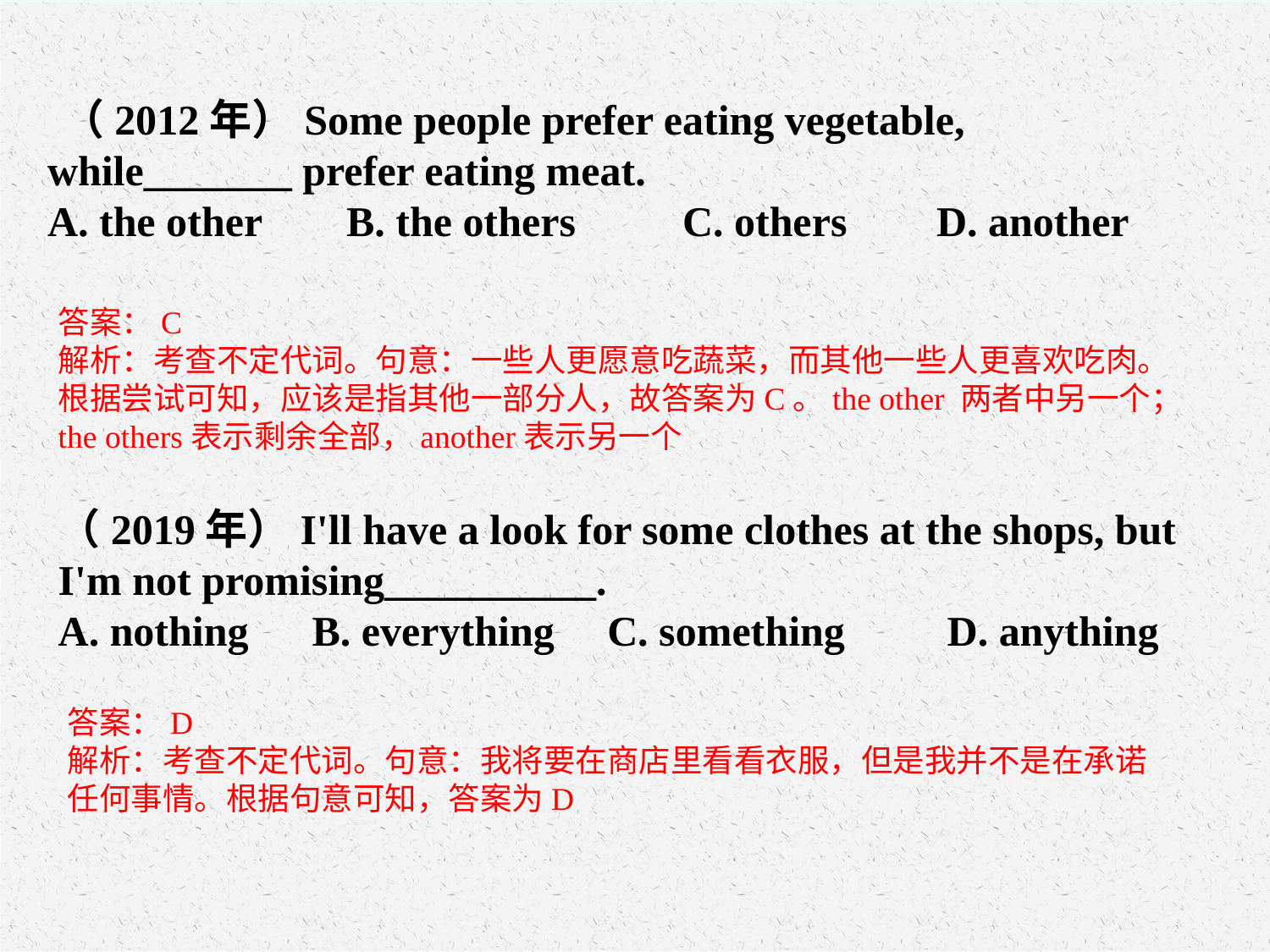

（2012年）Some people prefer eating vegetable, while_______ prefer eating meat. A. the other        B. the others        	C. others      	D. another
答案：C解析：考查不定代词。句意：一些人更愿意吃蔬菜，而其他一些人更喜欢吃肉。根据尝试可知，应该是指其他一部分人，故答案为C。the other 两者中另一个；the others表示剩余全部，another表示另一个
（2019年）I'll have a look for some clothes at the shops, but I'm not promising__________. A. nothing    	B. everything     C. something    	D. anything
答案：D解析：考查不定代词。句意：我将要在商店里看看衣服，但是我并不是在承诺任何事情。根据句意可知，答案为D